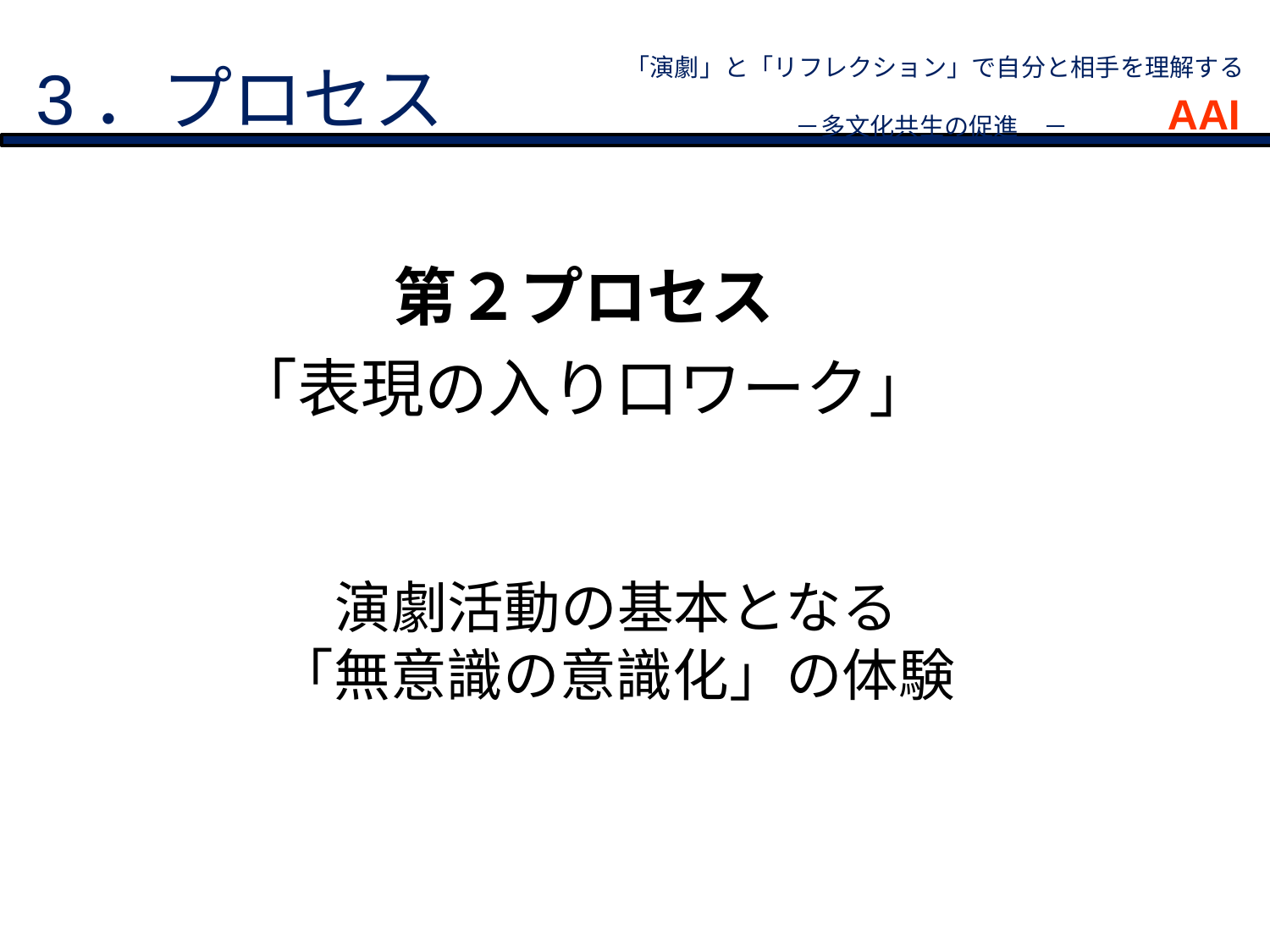

3．プロセス
「演劇」と「リフレクション」で自分と相手を理解する
－多文化共生の促進　－
AAI

第２プロセス
「表現の入り口ワーク」
演劇活動の基本となる
「無意識の意識化」の体験